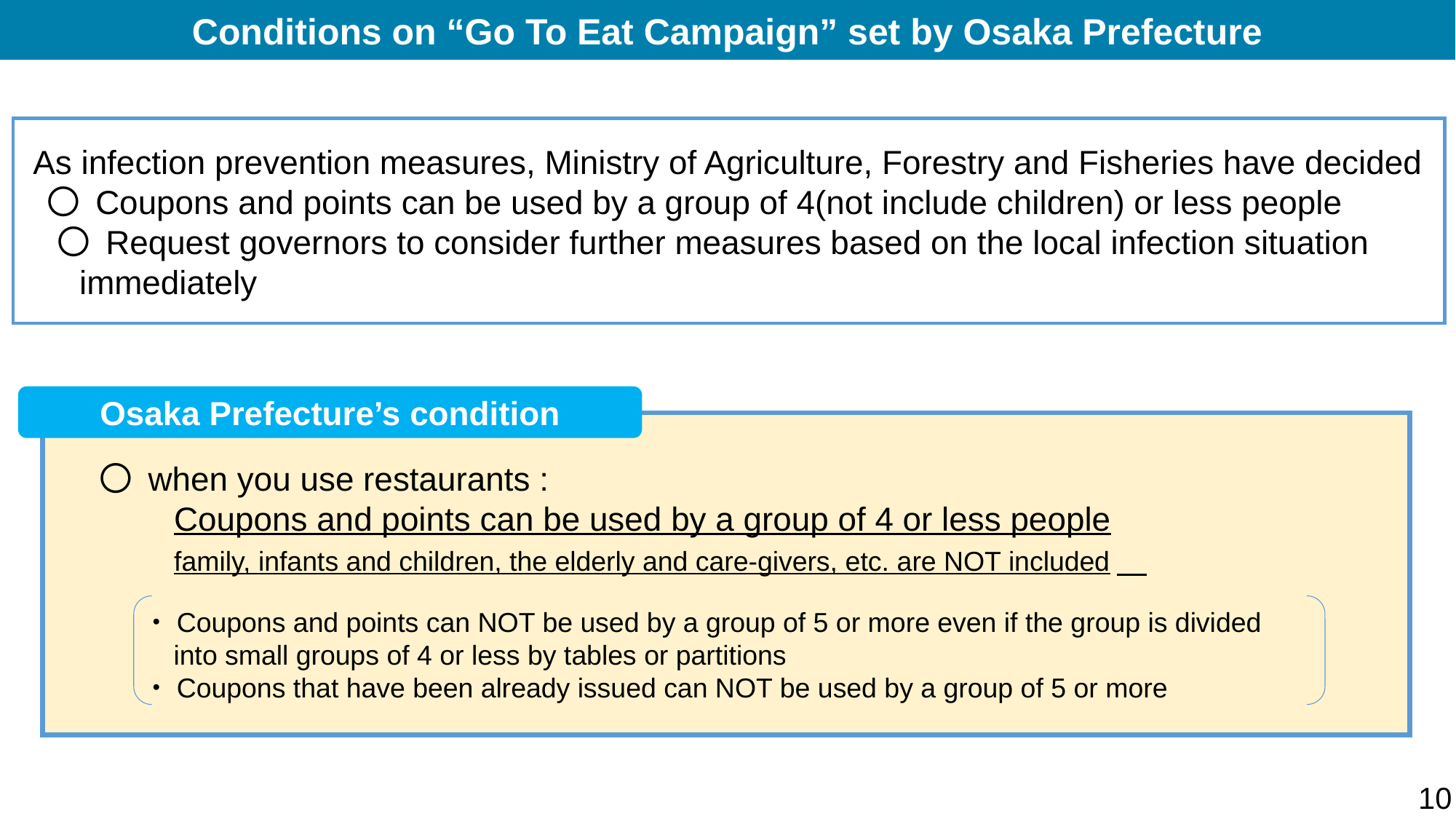

Conditions on “Go To Eat Campaign” set by Osaka Prefecture
 As infection prevention measures, Ministry of Agriculture, Forestry and Fisheries have decided
  〇 Coupons and points can be used by a group of 4(not include children) or less people
　〇 Request governors to consider further measures based on the local infection situation
      immediately
Osaka Prefecture’s condition

〇 when you use restaurants :
　　Coupons and points can be used by a group of 4 or less people
　　family, infants and children, the elderly and care-givers, etc. are NOT included

・Coupons and points can NOT be used by a group of 5 or more even if the group is divided
    into small groups of 4 or less by tables or partitions
・Coupons that have been already issued can NOT be used by a group of 5 or more
10